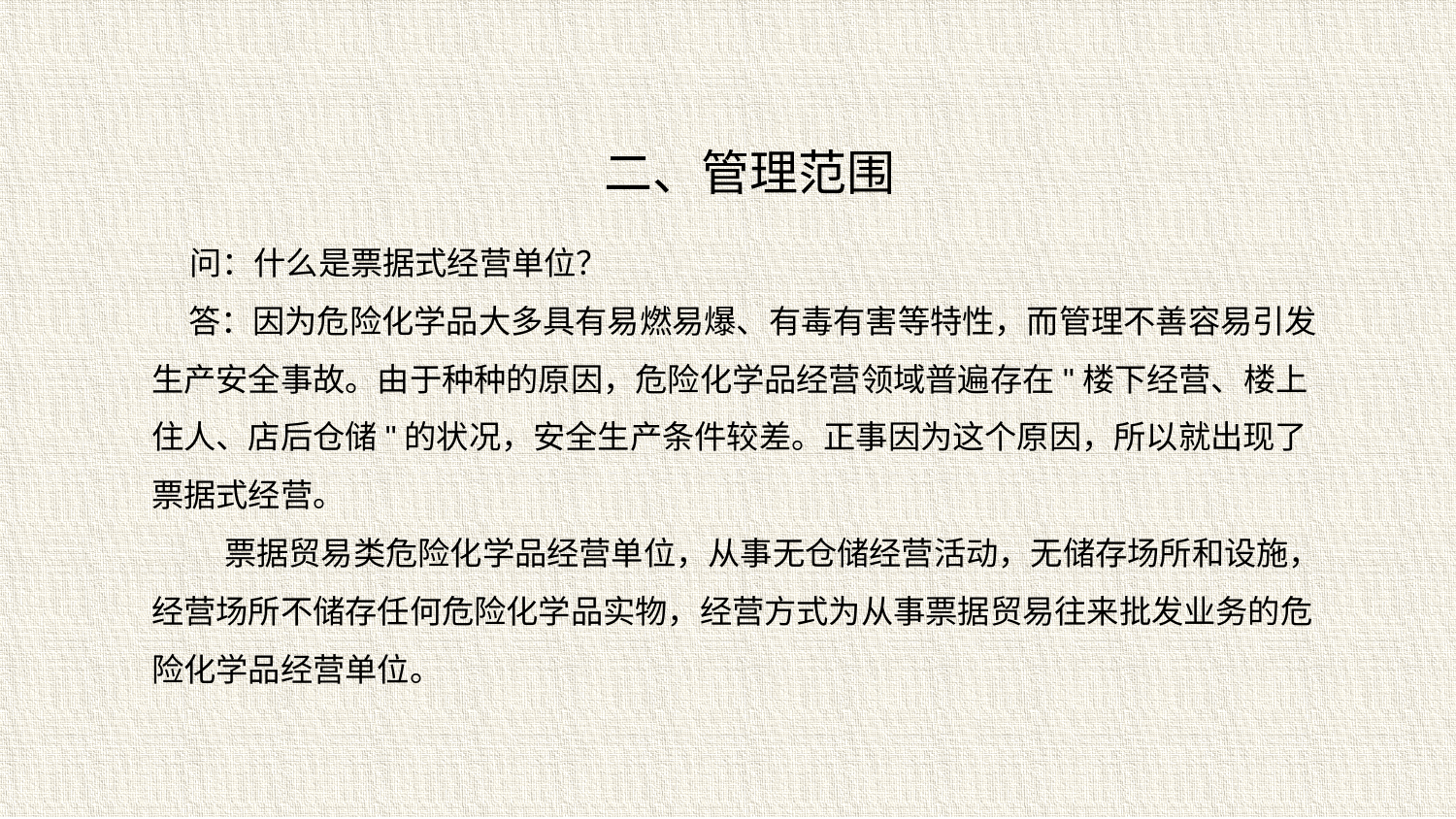

二、管理范围
      问：什么是票据式经营单位？
    答：因为危险化学品大多具有易燃易爆、有毒有害等特性，而管理不善容易引发生产安全事故。由于种种的原因，危险化学品经营领域普遍存在"楼下经营、楼上住人、店后仓储"的状况，安全生产条件较差。正事因为这个原因，所以就出现了票据式经营。
票据贸易类危险化学品经营单位，从事无仓储经营活动，无储存场所和设施，经营场所不储存任何危险化学品实物，经营方式为从事票据贸易往来批发业务的危险化学品经营单位。